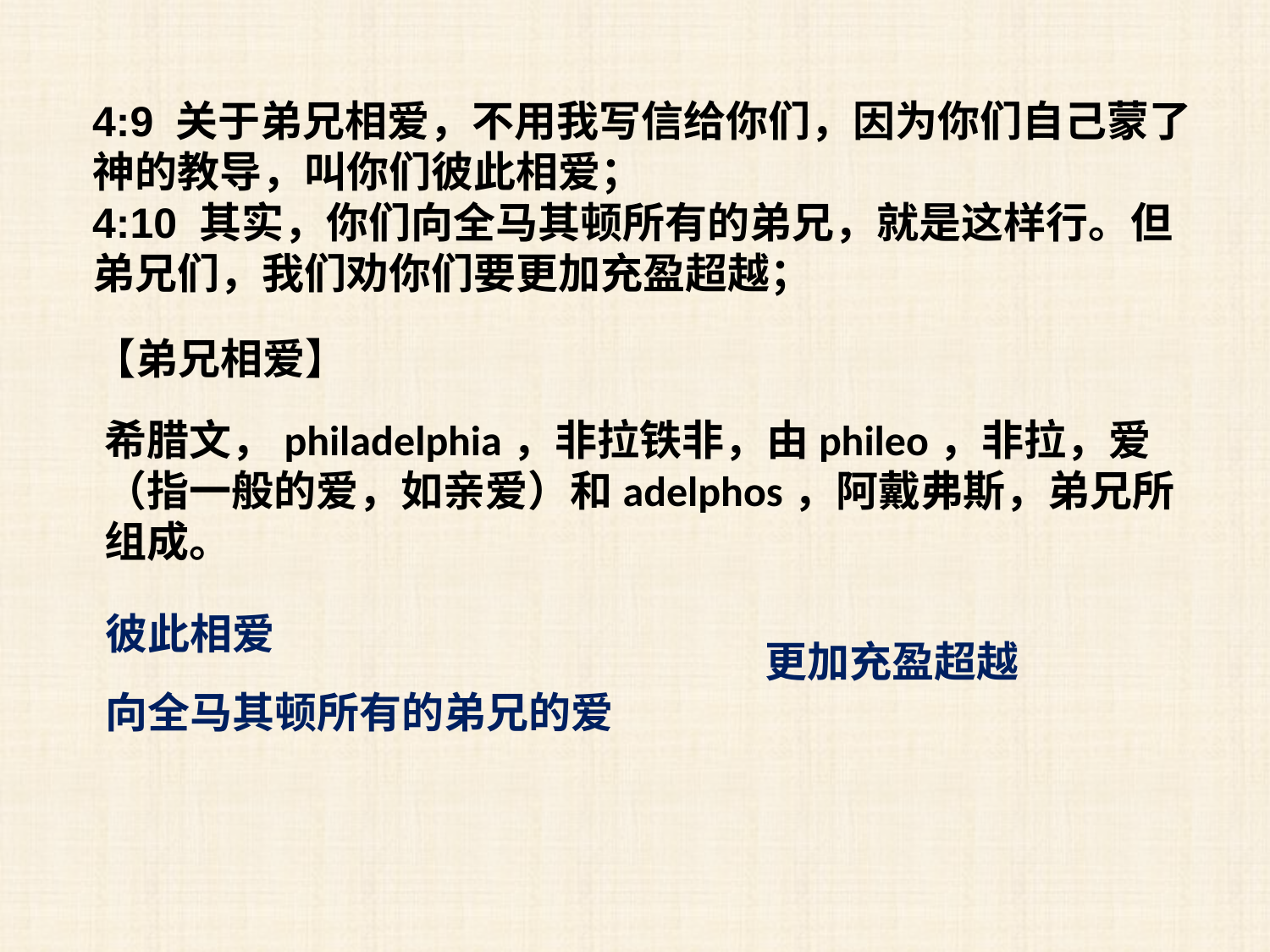

4:9 关于弟兄相爱，不用我写信给你们，因为你们自己蒙了神的教导，叫你们彼此相爱；
4:10 其实，你们向全马其顿所有的弟兄，就是这样行。但弟兄们，我们劝你们要更加充盈超越；
【弟兄相爱】
希腊文，philadelphia，非拉铁非，由phileo，非拉，爱（指一般的爱，如亲爱）和adelphos，阿戴弗斯，弟兄所组成。
彼此相爱
更加充盈超越
向全马其顿所有的弟兄的爱